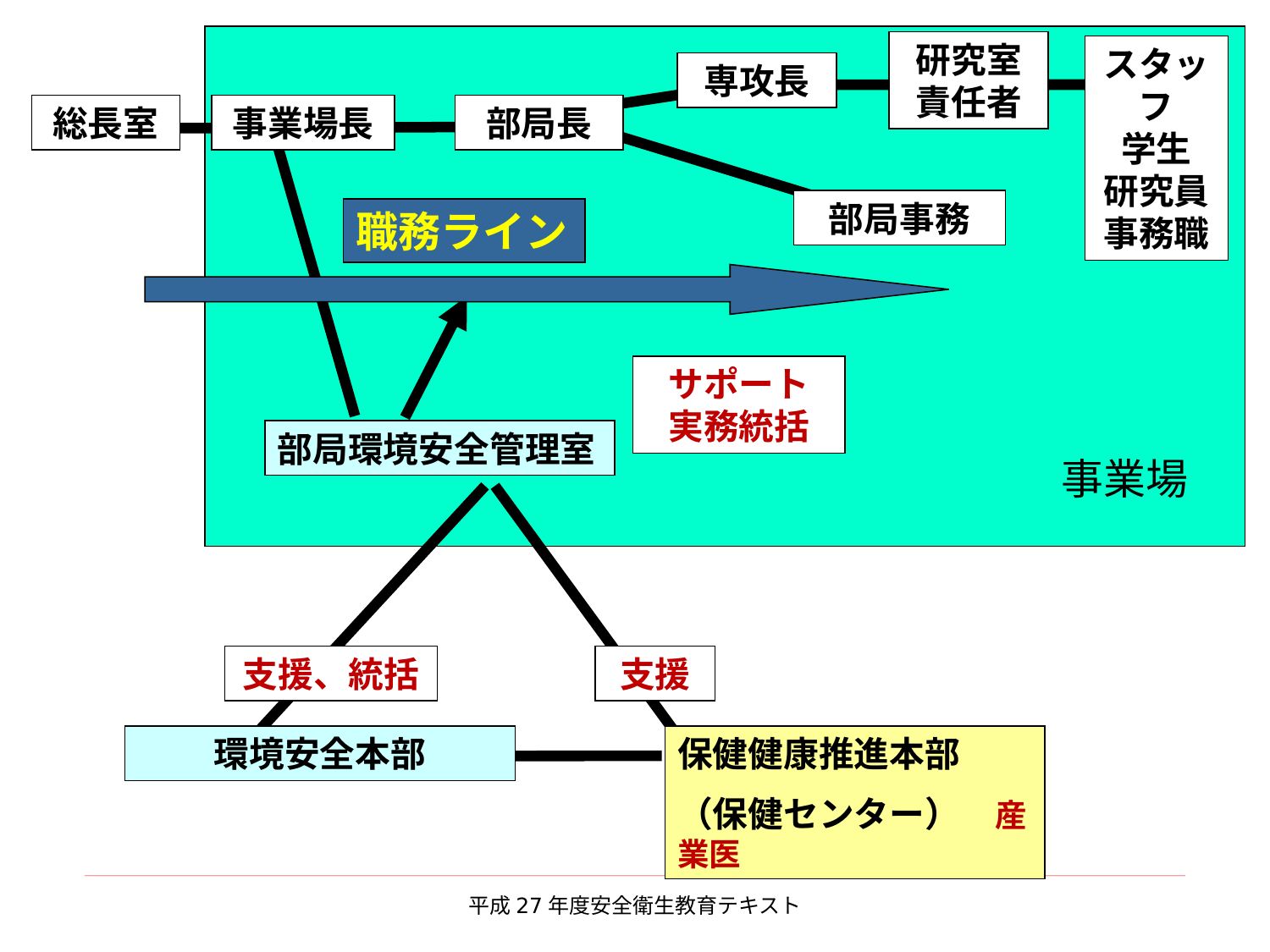

研究室
責任者
スタッフ
学生
研究員
事務職

専攻長

総長室
事業場長
部局長

部局事務
職務ライン

サポート
実務統括
部局環境安全管理室
事業場

支援、統括
支援
環境安全本部
保健健康推進本部
（保健センター）　産業医

平成27年度安全衛生教育テキスト